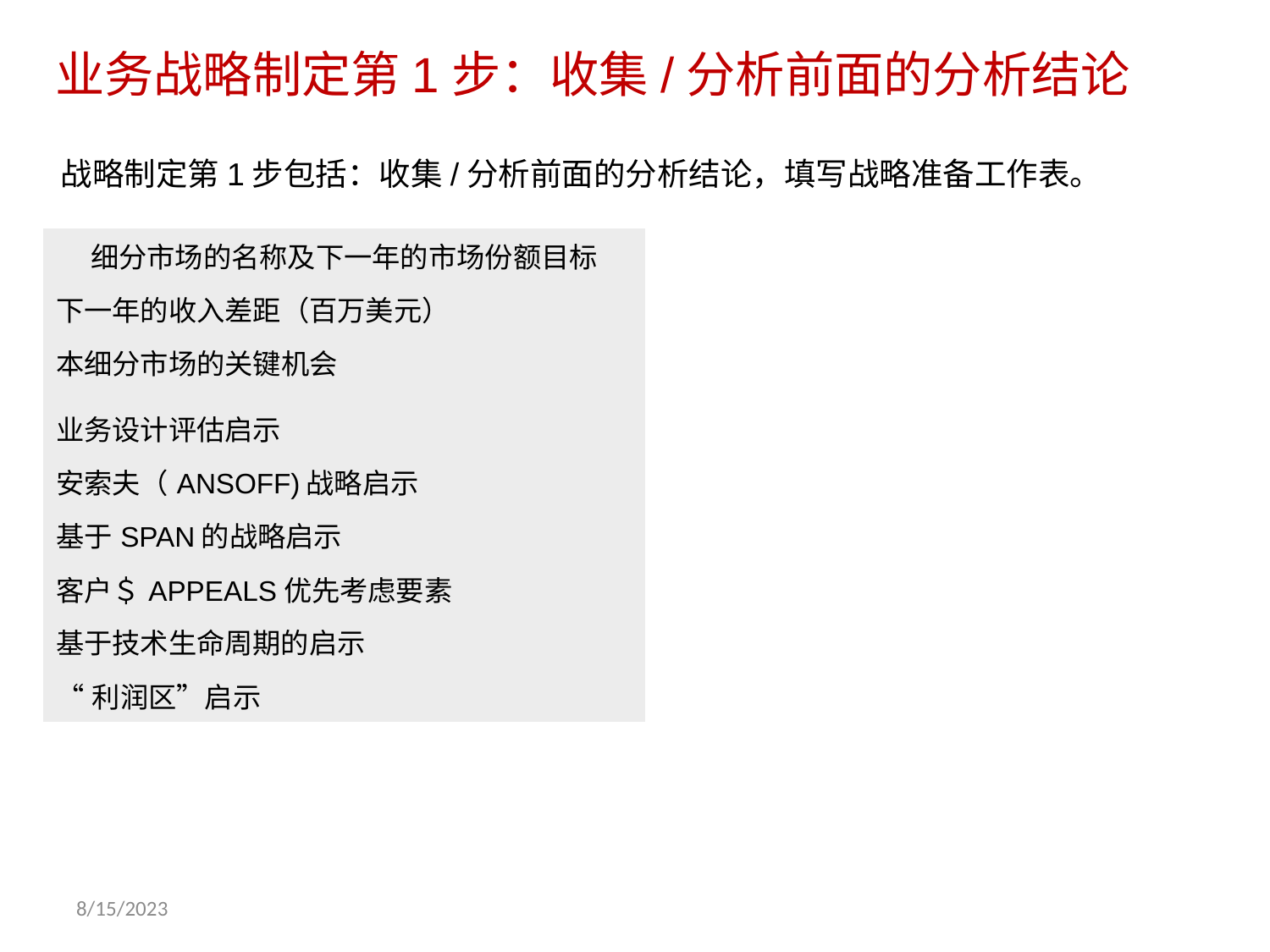

业务战略制定第1步：收集/分析前面的分析结论
战略制定第1步包括：收集/分析前面的分析结论，填写战略准备工作表。
| 细分市场的名称及下一年的市场份额目标 |  |
| --- | --- |
| 下一年的收入差距（百万美元） |  |
| 本细分市场的关键机会 |  |
| 业务设计评估启示 |  |
| 安索夫（ANSOFF)战略启示 |  |
| 基于SPAN的战略启示 |  |
| 客户＄APPEALS优先考虑要素 |  |
| 基于技术生命周期的启示 |  |
| “利润区”启示 |  |
8/15/2023